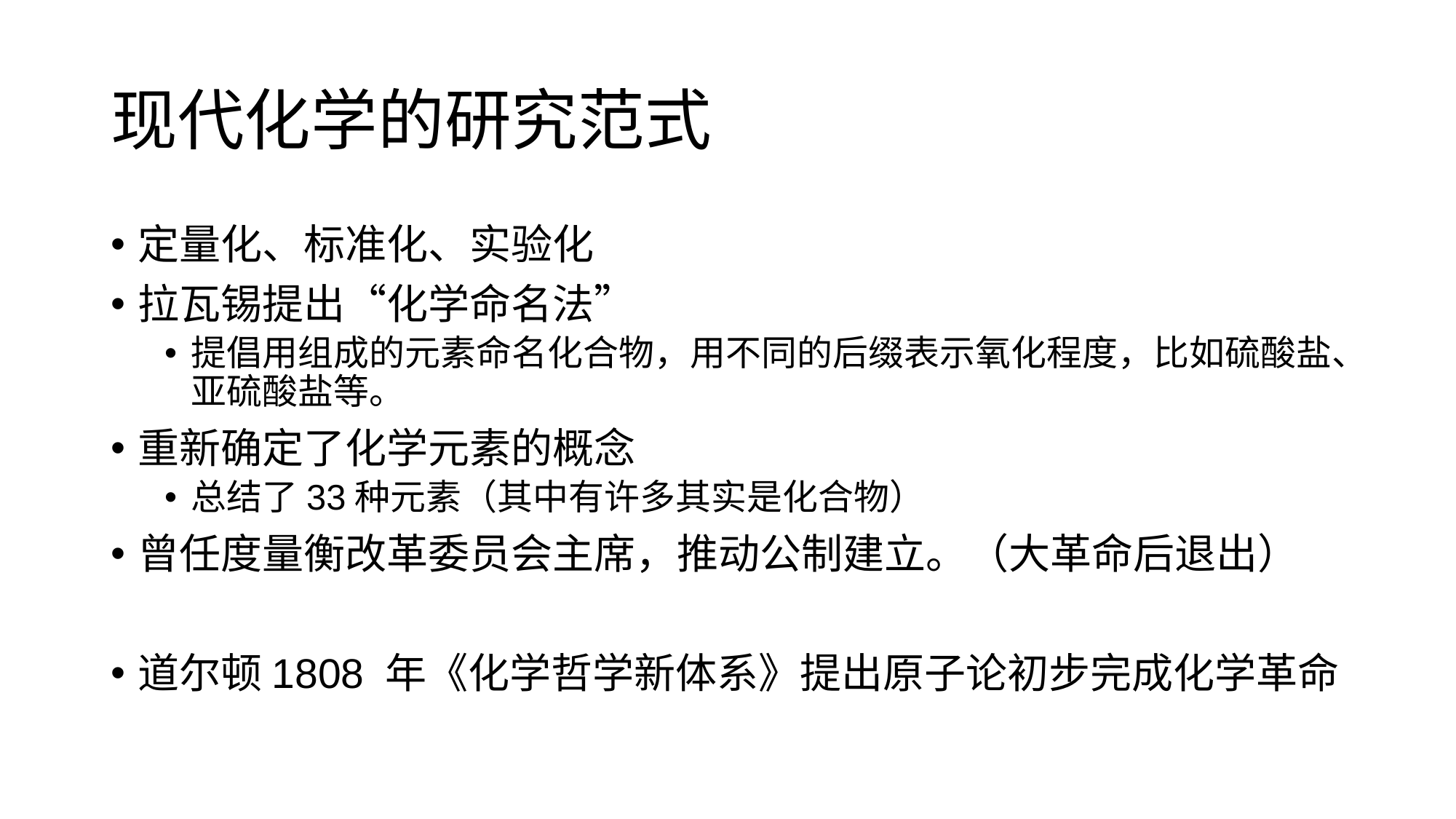

# 现代化学的研究范式
定量化、标准化、实验化
拉瓦锡提出“化学命名法”
提倡用组成的元素命名化合物，用不同的后缀表示氧化程度，比如硫酸盐、亚硫酸盐等。
重新确定了化学元素的概念
总结了33种元素（其中有许多其实是化合物）
曾任度量衡改革委员会主席，推动公制建立。（大革命后退出）

道尔顿1808 年《化学哲学新体系》提出原子论初步完成化学革命